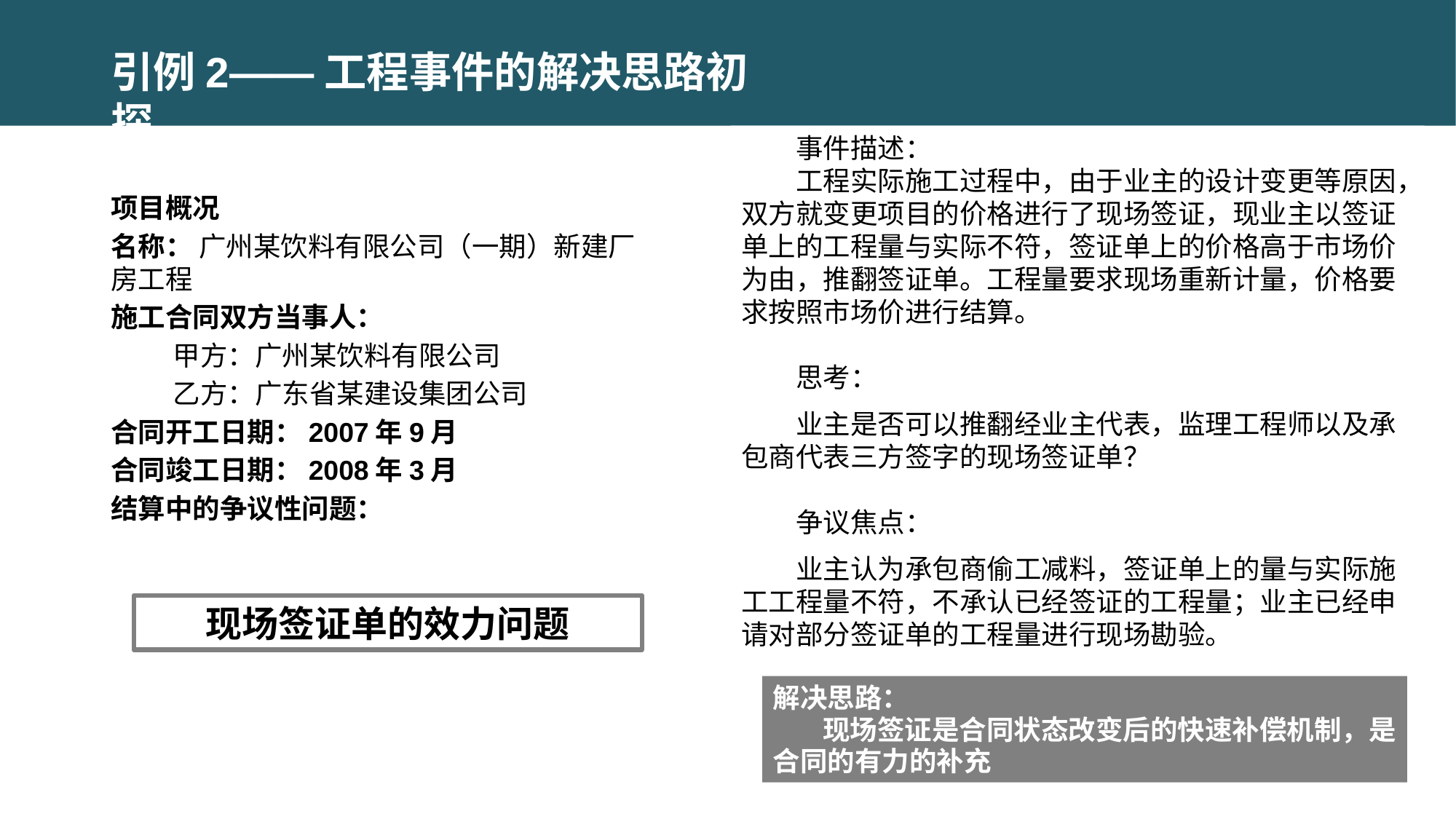

引例2——工程事件的解决思路初探
事件描述：
工程实际施工过程中，由于业主的设计变更等原因，双方就变更项目的价格进行了现场签证，现业主以签证单上的工程量与实际不符，签证单上的价格高于市场价为由，推翻签证单。工程量要求现场重新计量，价格要求按照市场价进行结算。

思考：
业主是否可以推翻经业主代表，监理工程师以及承包商代表三方签字的现场签证单？

争议焦点：
业主认为承包商偷工减料，签证单上的量与实际施工工程量不符，不承认已经签证的工程量；业主已经申请对部分签证单的工程量进行现场勘验。
项目概况
名称： 广州某饮料有限公司（一期）新建厂房工程
施工合同双方当事人：
         甲方：广州某饮料有限公司
         乙方：广东省某建设集团公司
合同开工日期：2007年9月
合同竣工日期：2008年3月
结算中的争议性问题：
现场签证单的效力问题

解决思路：
       现场签证是合同状态改变后的快速补偿机制，是合同的有力的补充